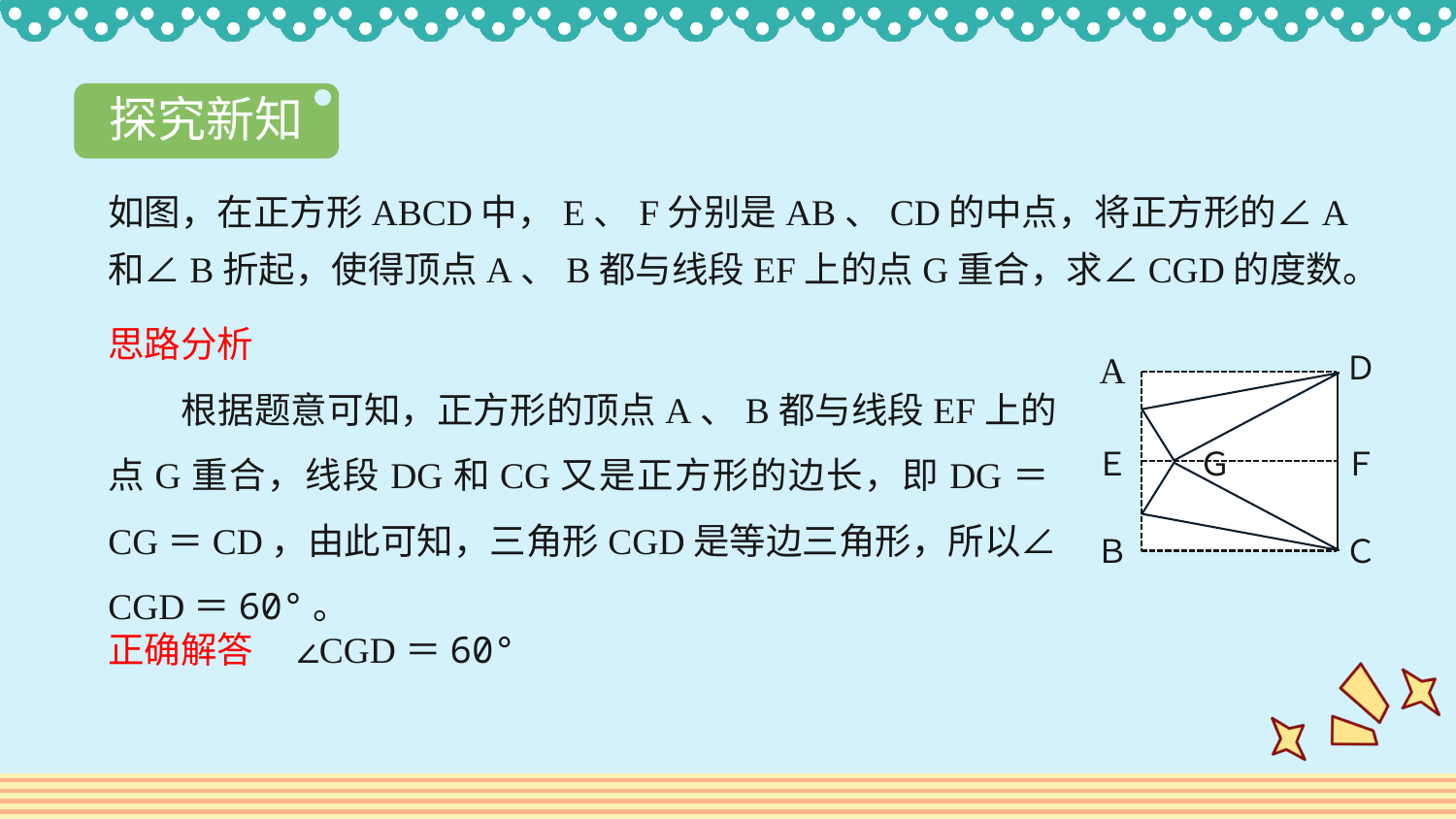

探究新知

如图，在正方形ABCD中，E、F分别是AB、CD的中点，将正方形的∠A和∠B折起，使得顶点A、B都与线段EF上的点G重合，求∠CGD的度数。
思路分析
　　根据题意可知，正方形的顶点A、B都与线段EF上的点G重合，线段DG和CG又是正方形的边长，即DG＝CG＝CD，由此可知，三角形CGD是等边三角形，所以∠CGD＝60°。
A
Ｄ

Ｅ
Ｇ
Ｆ
Ｂ
Ｃ
正确解答
∠CGD＝60°